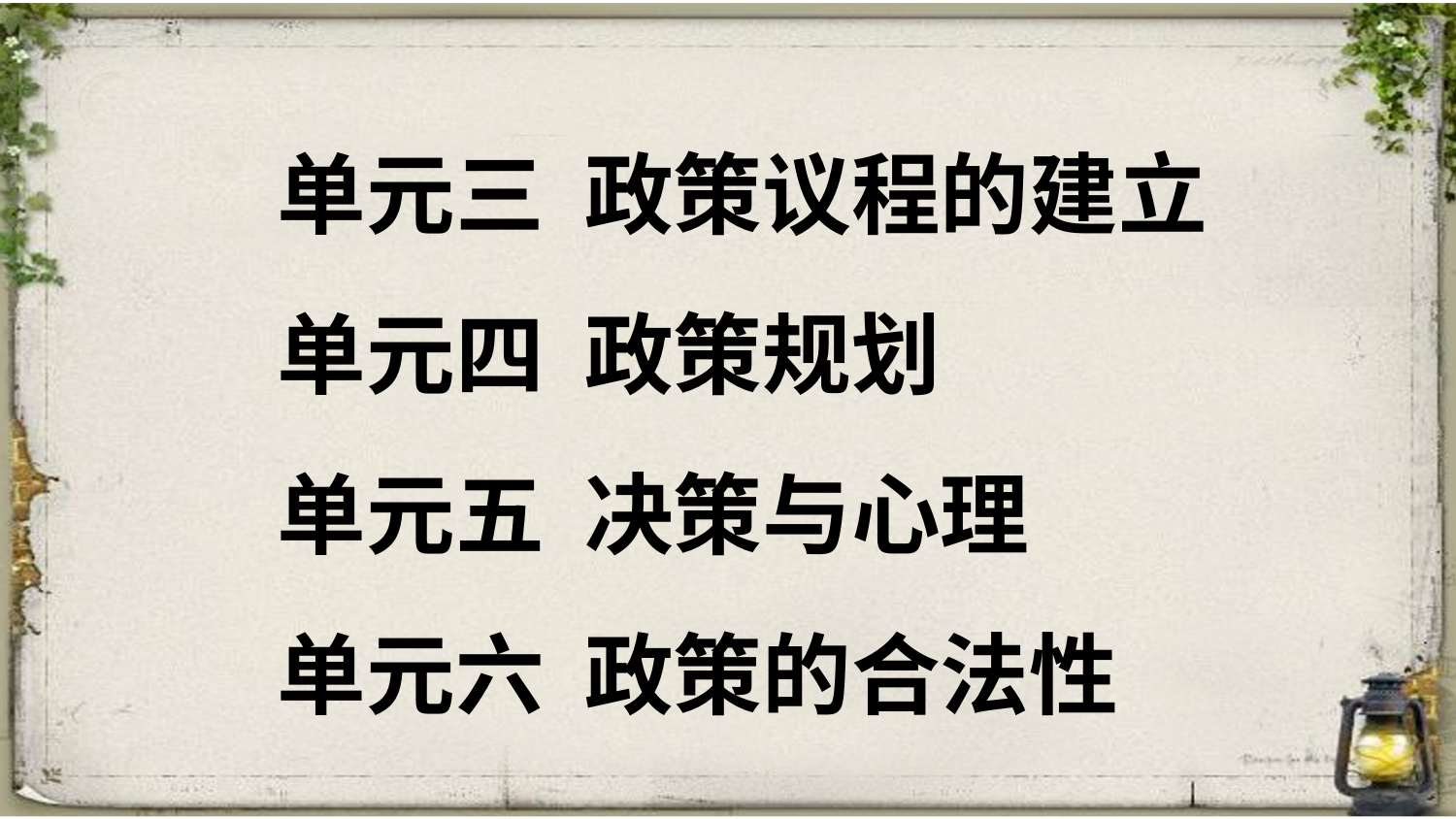

单元三  政策议程的建立
单元四  政策规划
单元五  决策与心理
单元六  政策的合法性